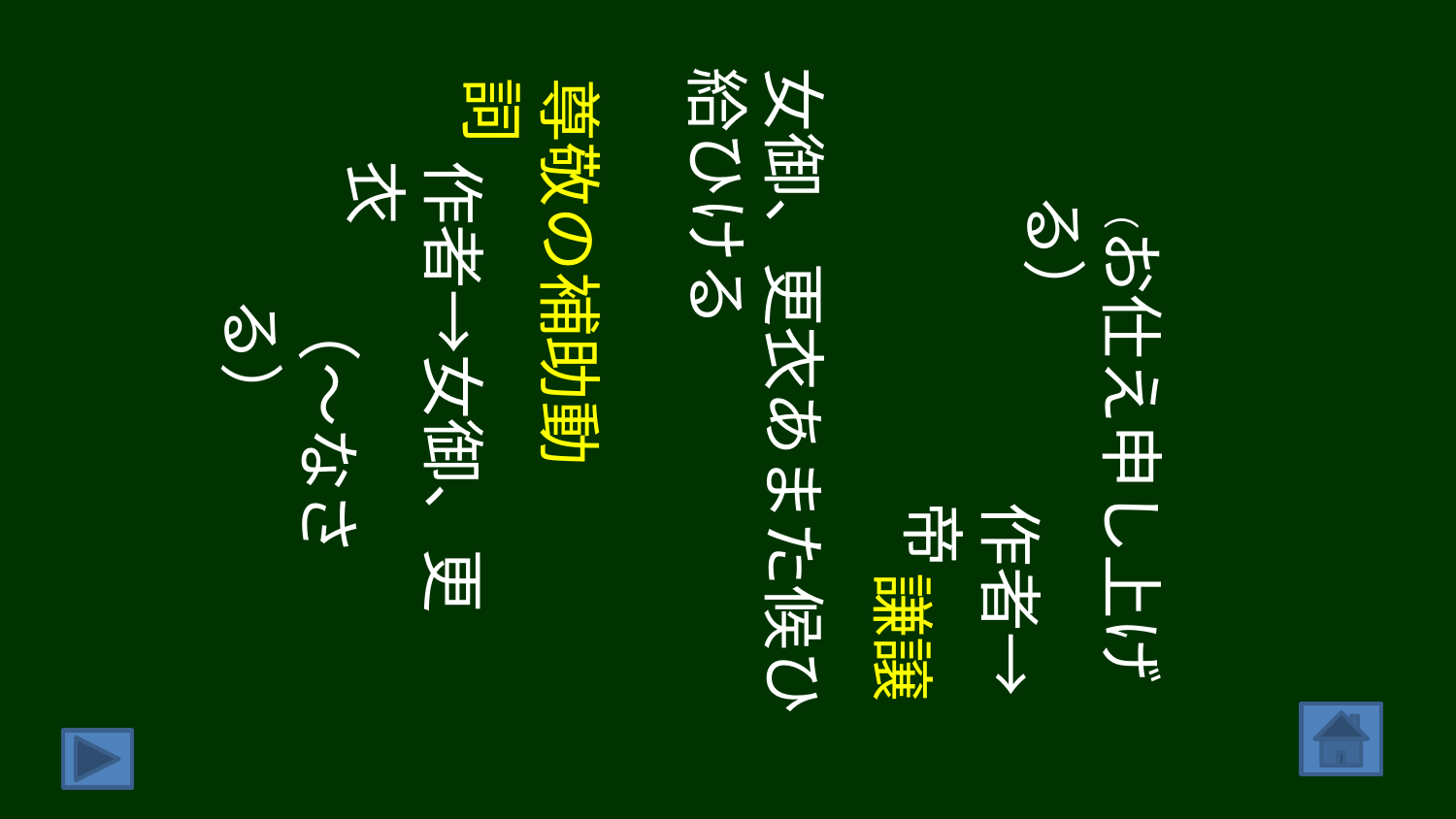

女御、更衣あまた候ひ給ひける
尊敬の補助動詞
作者→女御、更衣
（お仕え申し上げる）
（～なさる）
作者→帝
謙譲